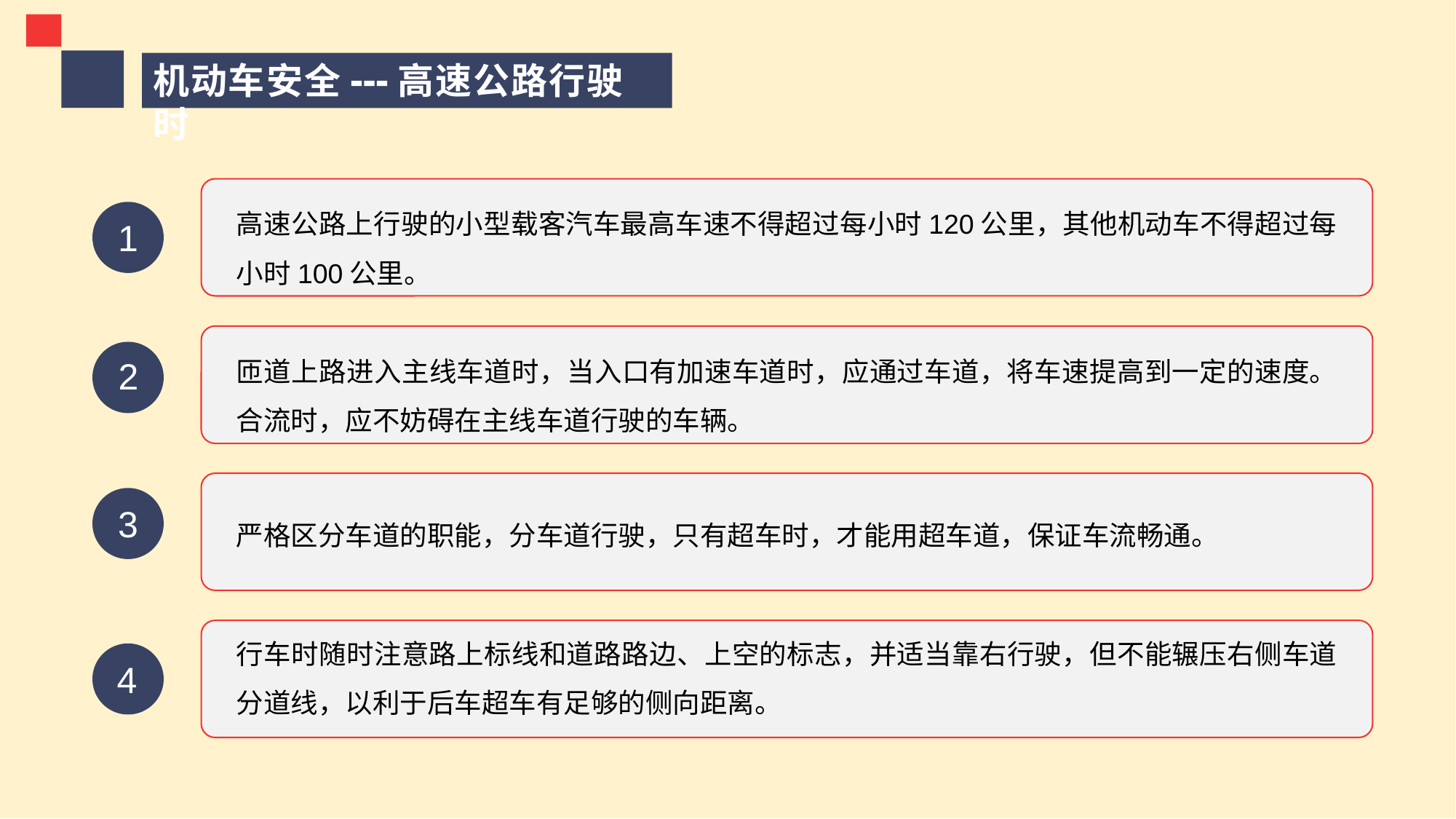

机动车安全---高速公路行驶时

高速公路上行驶的小型载客汽车最高车速不得超过每小时120公里，其他机动车不得超过每小时100公里。

1

匝道上路进入主线车道时，当入口有加速车道时，应通过车道，将车速提高到一定的速度。合流时，应不妨碍在主线车道行驶的车辆。

2

3
严格区分车道的职能，分车道行驶，只有超车时，才能用超车道，保证车流畅通。
行车时随时注意路上标线和道路路边、上空的标志，并适当靠右行驶，但不能辗压右侧车道分道线，以利于后车超车有足够的侧向距离。

4